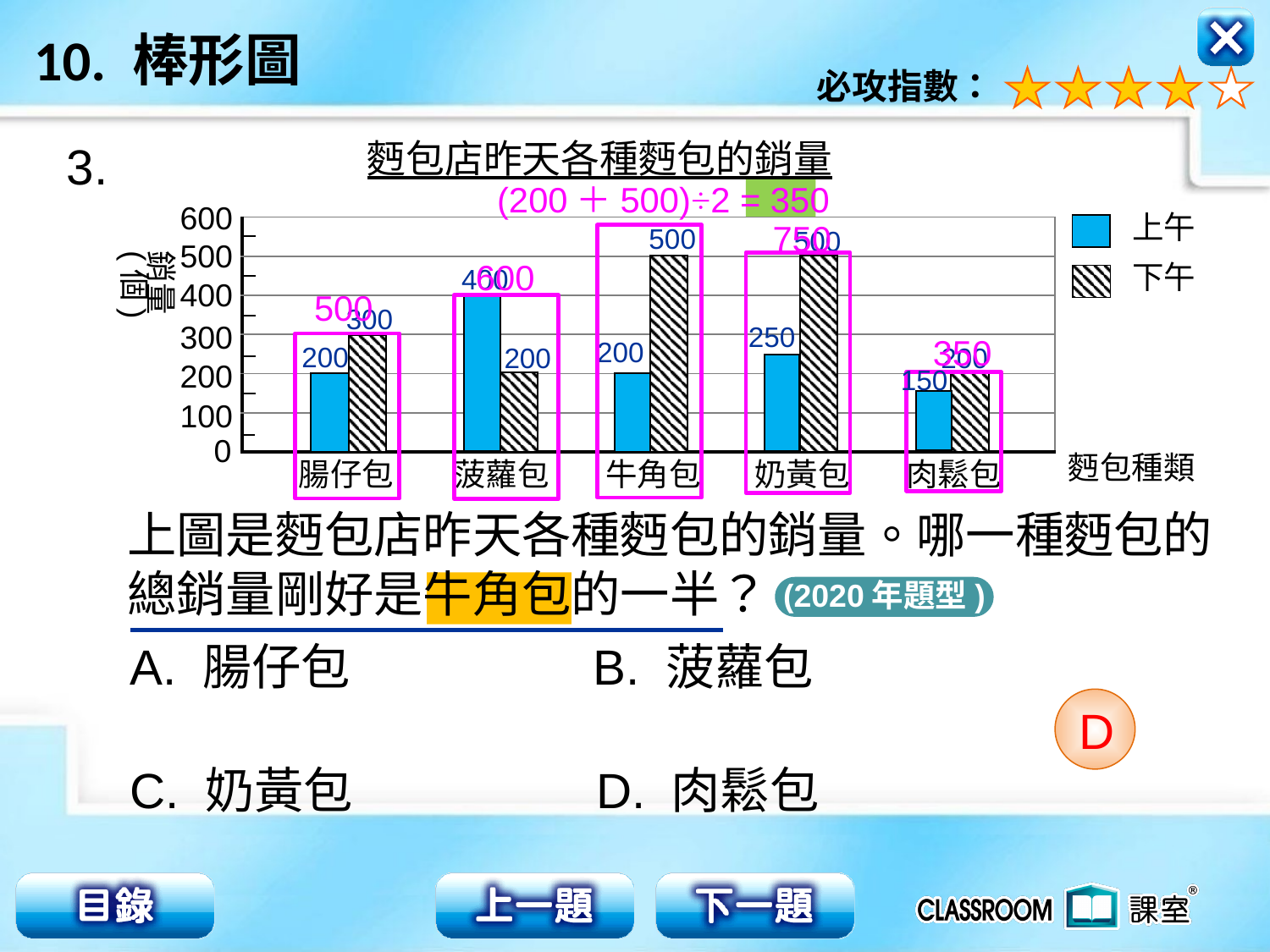

麪包店昨天各種麪包的銷量
3.
(200＋500)÷2 = 350

600
750
上午
500

|  |
| --- |
|  |
|  |
|  |
|  |
|  |
500

500

銷量(個)
600

400
下午

400
500

300

300
250
350
200

200
200
200

200

150

100

0
麪包種類
腸仔包
菠蘿包
牛角包
奶黃包
肉鬆包
上圖是麪包店昨天各種麪包的銷量。哪一種麪包的總銷量剛好是牛角包的一半？

(2020年題型)
A. 腸仔包                     B. 菠蘿包
C. 奶黃包                     D. 肉鬆包

D